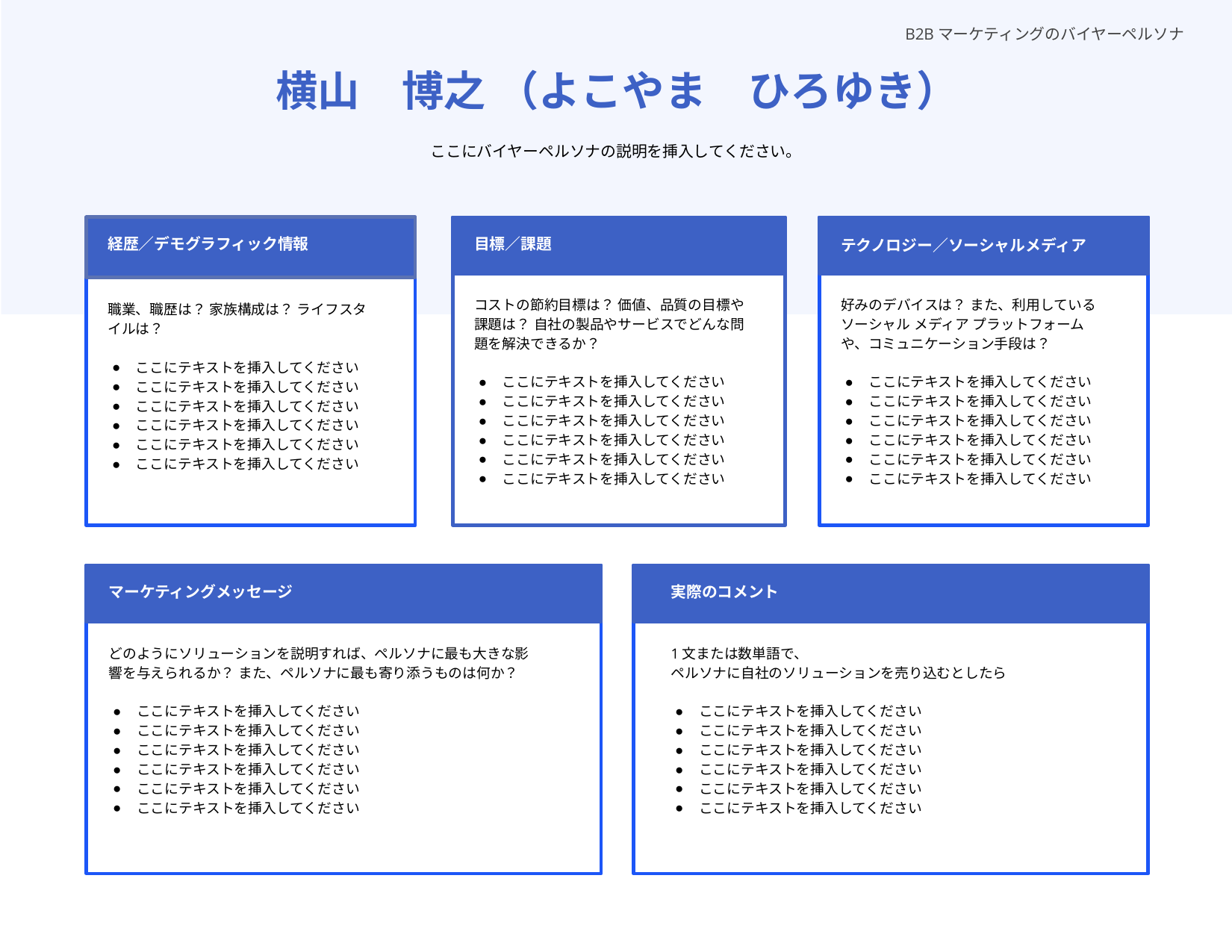

B2Bマーケティングのバイヤーペルソナ
横山　博之 （よこやま　ひろゆき）
ここにバイヤーペルソナの説明を挿入してください。

経歴／デモグラフィック情報
目標／課題
テクノロジー／ソーシャルメディア

コストの節約目標は？ 価値、品質の目標や課題は？ 自社の製品やサービスでどんな問題を解決できるか？

ここにテキストを挿入してください
ここにテキストを挿入してください
ここにテキストを挿入してください
ここにテキストを挿入してください
ここにテキストを挿入してください
ここにテキストを挿入してください

好みのデバイスは？ また、利用しているソーシャル メディア プラットフォームや、コミュニケーション手段は？

ここにテキストを挿入してください
ここにテキストを挿入してください
ここにテキストを挿入してください
ここにテキストを挿入してください
ここにテキストを挿入してください
ここにテキストを挿入してください

職業、職歴は？ 家族構成は？ ライフスタイルは？

ここにテキストを挿入してください
ここにテキストを挿入してください
ここにテキストを挿入してください
ここにテキストを挿入してください
ここにテキストを挿入してください
ここにテキストを挿入してください

マーケティングメッセージ
実際のコメント
どのようにソリューションを説明すれば、ペルソナに最も大きな影響を与えられるか？ また、ペルソナに最も寄り添うものは何か？

ここにテキストを挿入してください
ここにテキストを挿入してください
ここにテキストを挿入してください
ここにテキストを挿入してください
ここにテキストを挿入してください
ここにテキストを挿入してください

1文または数単語で、
ペルソナに自社のソリューションを売り込むとしたら

ここにテキストを挿入してください
ここにテキストを挿入してください
ここにテキストを挿入してください
ここにテキストを挿入してください
ここにテキストを挿入してください
ここにテキストを挿入してください